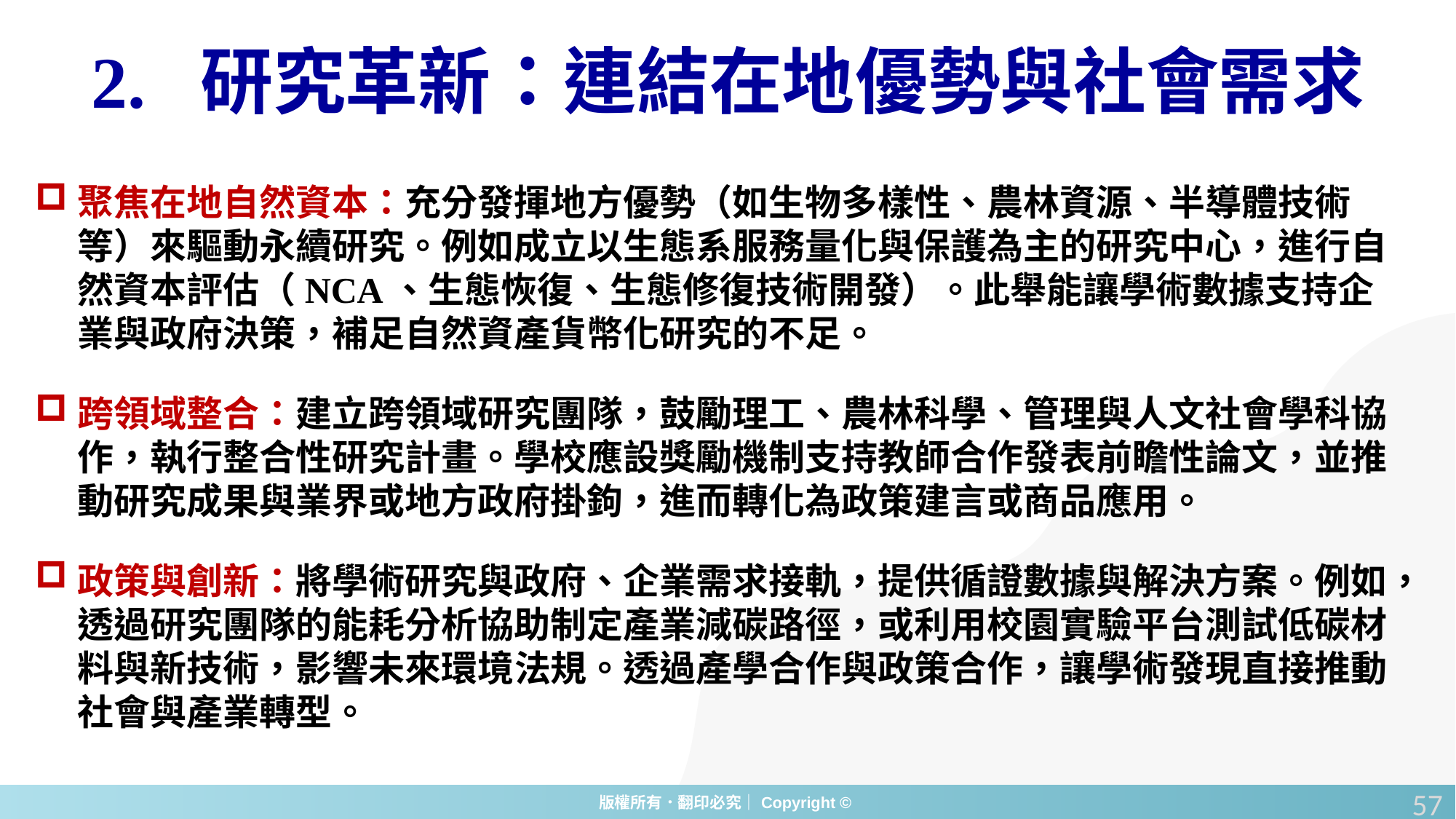

# 2.	研究革新：連結在地優勢與社會需求
聚焦在地自然資本：充分發揮地方優勢（如生物多樣性、農林資源、半導體技術等）來驅動永續研究。例如成立以生態系服務量化與保護為主的研究中心，進行自然資本評估（NCA、生態恢復、生態修復技術開發）。此舉能讓學術數據支持企業與政府決策，補足自然資產貨幣化研究的不足。
跨領域整合：建立跨領域研究團隊，鼓勵理工、農林科學、管理與人文社會學科協作，執行整合性研究計畫。學校應設獎勵機制支持教師合作發表前瞻性論文，並推動研究成果與業界或地方政府掛鉤，進而轉化為政策建言或商品應用。
政策與創新：將學術研究與政府、企業需求接軌，提供循證數據與解決方案。例如，透過研究團隊的能耗分析協助制定產業減碳路徑，或利用校園實驗平台測試低碳材料與新技術，影響未來環境法規。透過產學合作與政策合作，讓學術發現直接推動社會與產業轉型。
57